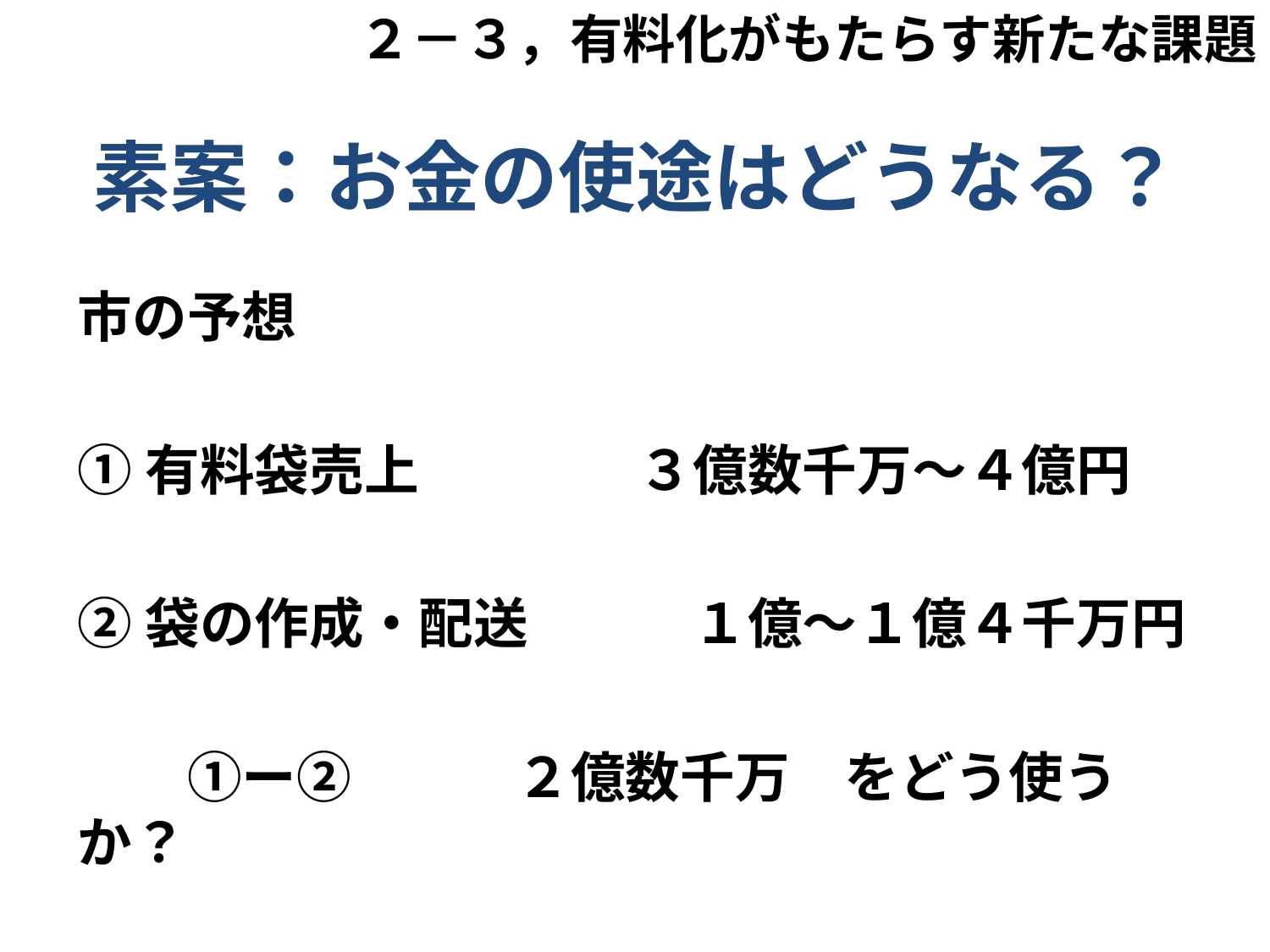

２－３，有料化がもたらす新たな課題
# 素案：お金の使途はどうなる？
市の予想

①有料袋売上　　　　３億数千万～４億円

②袋の作成・配送　　　１億～１億４千万円

　　①ー②　　　２億数千万　をどう使うか？